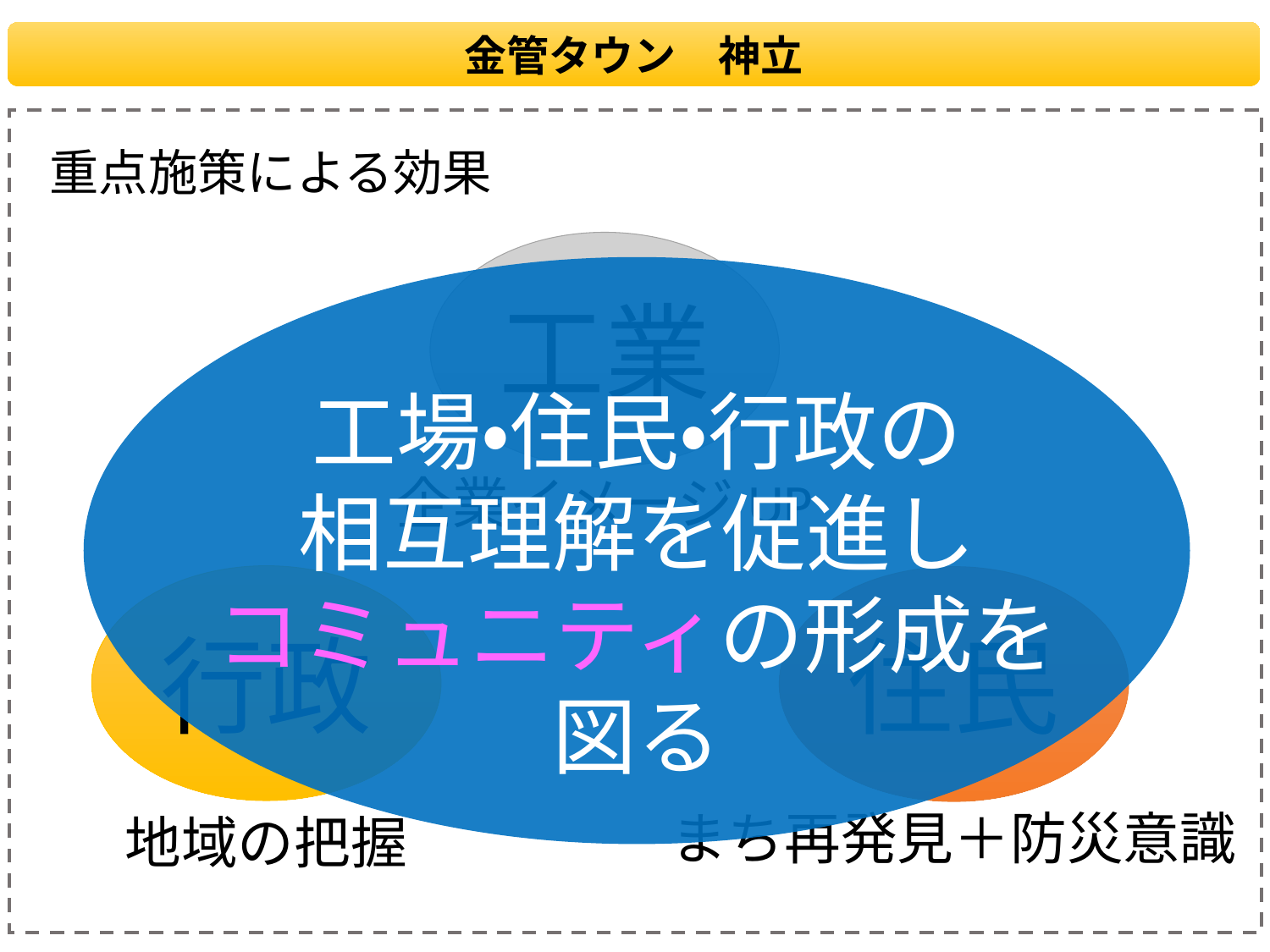

金管タウン　神立

重点施策による効果
工業

工場・住民・行政の
相互理解を促進し
コミュニティの形成を図る
企業イメージUP
行政
住民
まち再発見＋防災意識
地域の把握